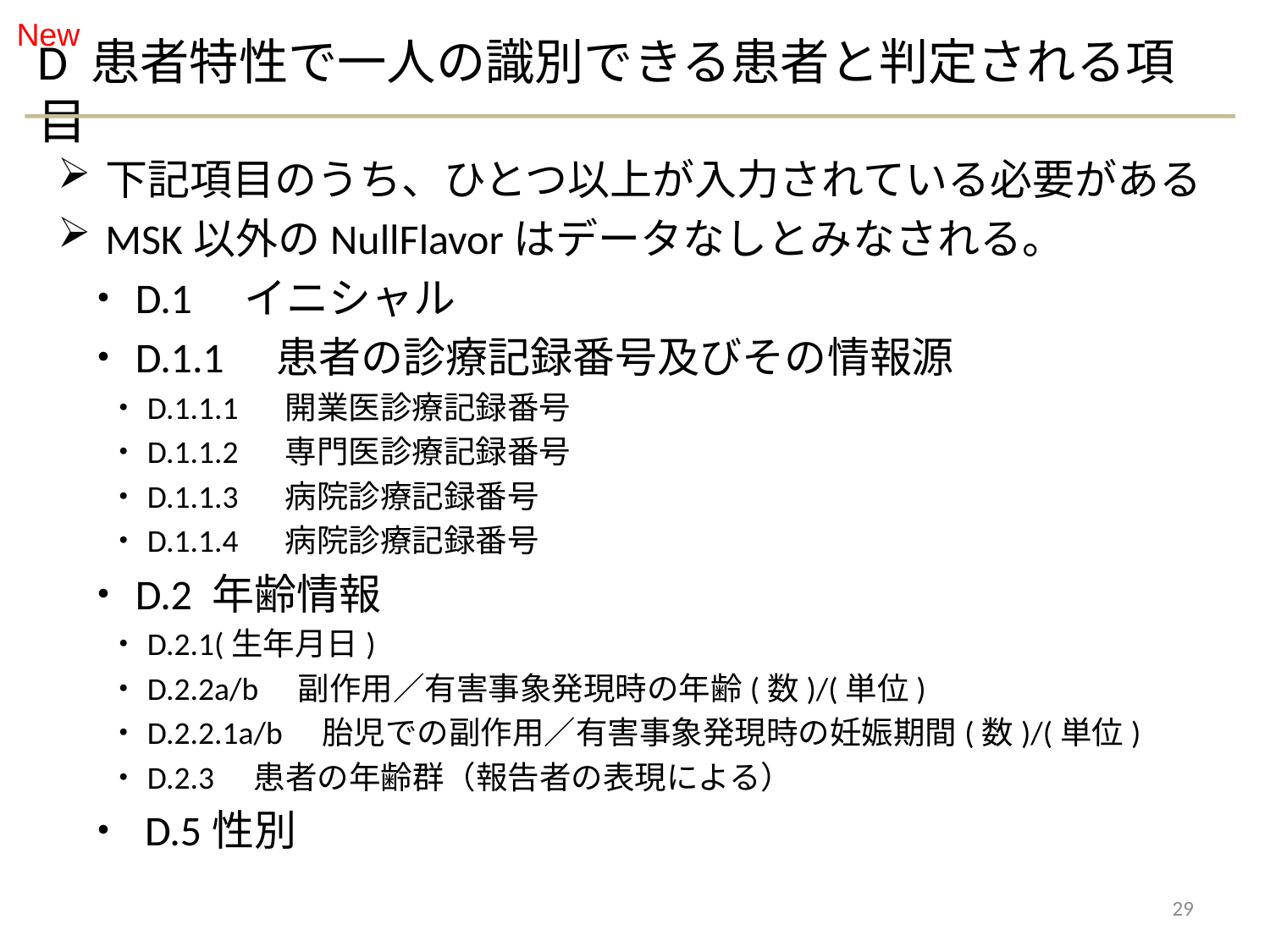

New
# D 患者特性で一人の識別できる患者と判定される項目

下記項目のうち、ひとつ以上が入力されている必要がある
MSK以外のNullFlavorはデータなしとみなされる。
・D.1　イニシャル
・D.1.1　患者の診療記録番号及びその情報源
・D.1.1.1 　開業医診療記録番号
・D.1.1.2 　専門医診療記録番号
・D.1.1.3 　病院診療記録番号
・D.1.1.4 　病院診療記録番号
・D.2 年齢情報
・D.2.1(生年月日)
・D.2.2a/b　副作用／有害事象発現時の年齢(数)/(単位)
・D.2.2.1a/b　胎児での副作用／有害事象発現時の妊娠期間(数)/(単位)
・D.2.3　患者の年齢群（報告者の表現による）
・ D.5性別
29